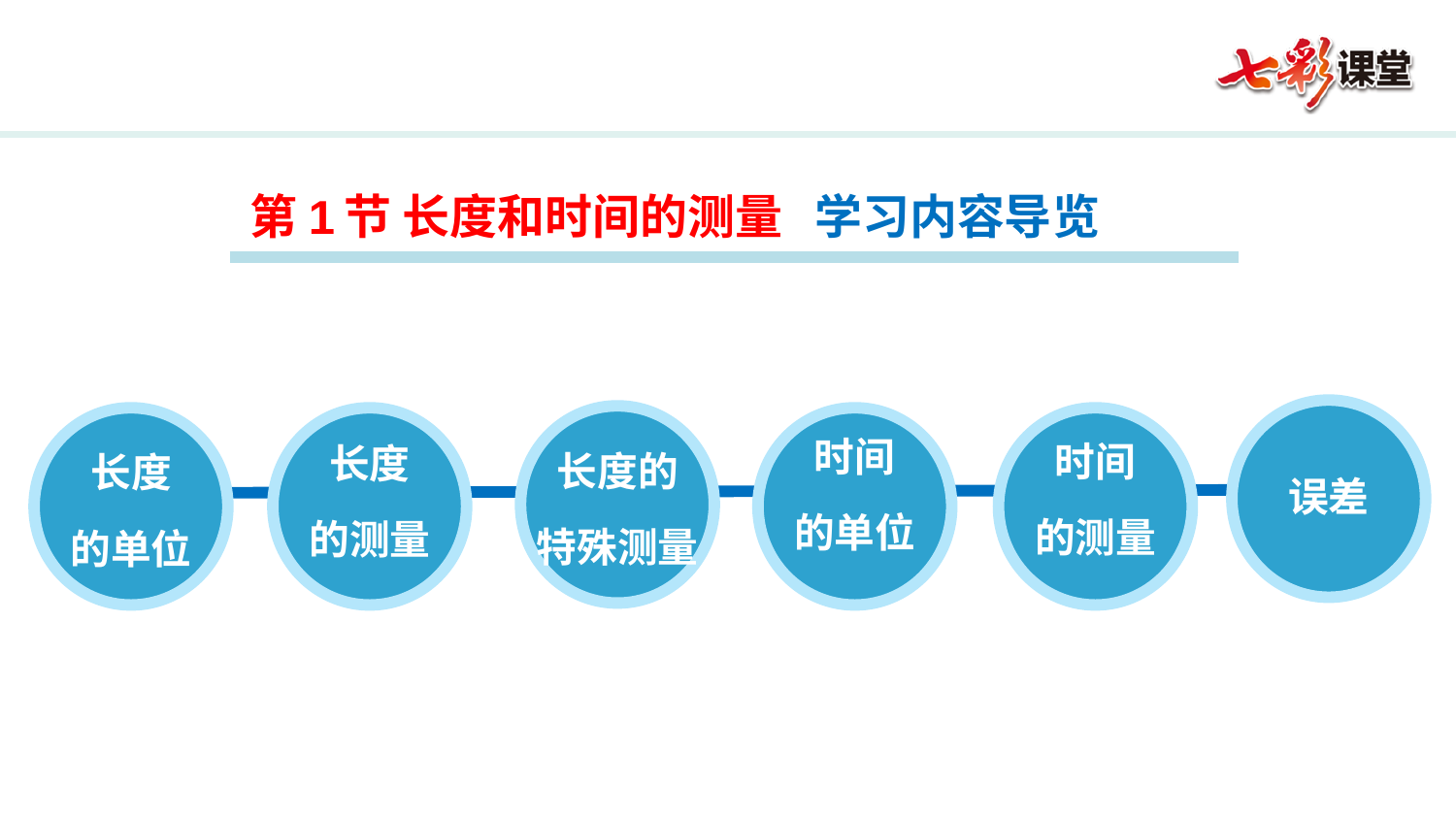

第1节 长度和时间的测量   学习内容导览

长度
的单位

长度
的测量

时间
的单位
时间
的测量
长度的
特殊测量
误差